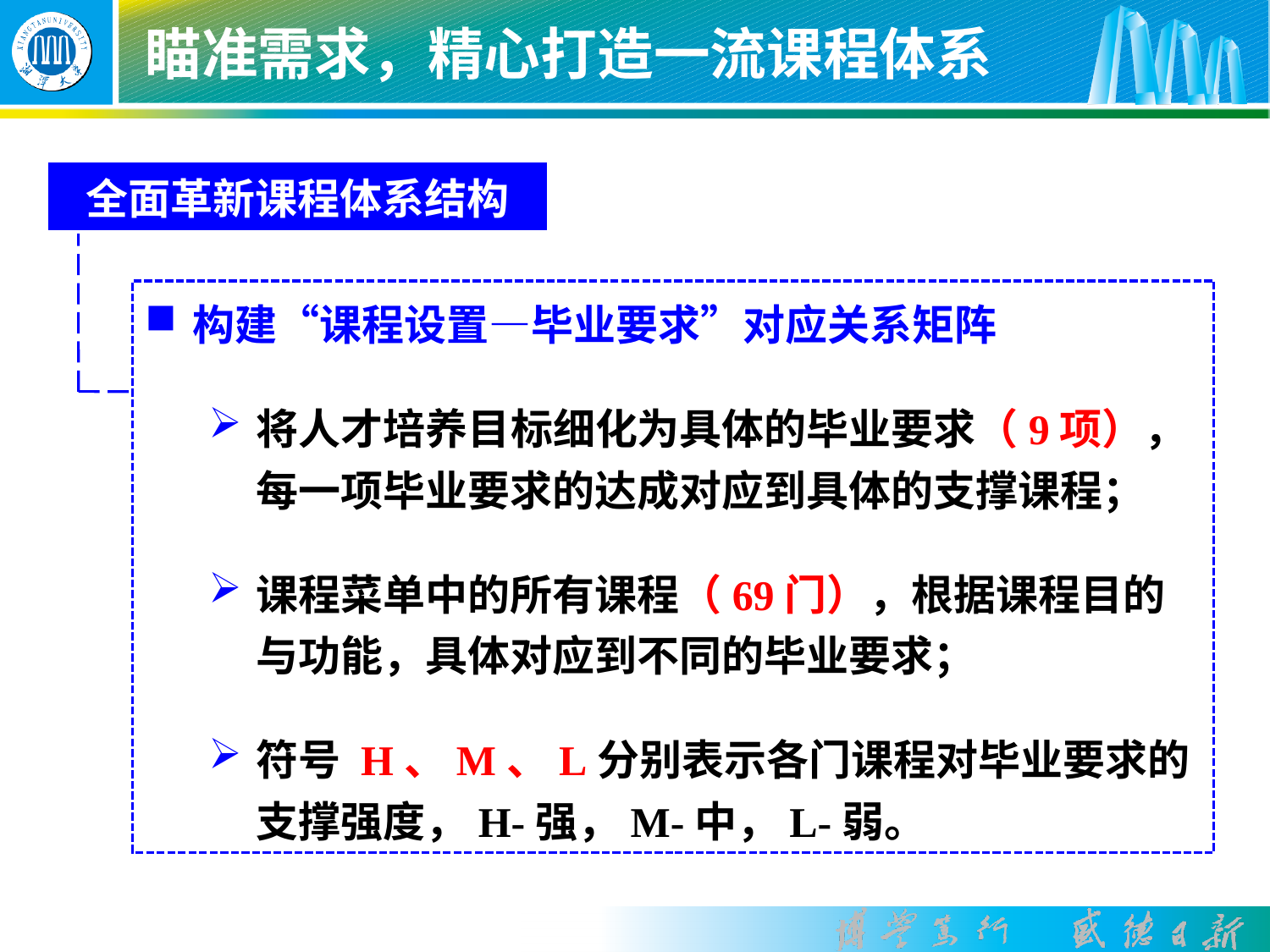

瞄准需求，精心打造一流课程体系

全面革新课程体系结构
构建“课程设置—毕业要求”对应关系矩阵
将人才培养目标细化为具体的毕业要求（9项），每一项毕业要求的达成对应到具体的支撑课程；
课程菜单中的所有课程（69门），根据课程目的与功能，具体对应到不同的毕业要求；
符号 H、M、L分别表示各门课程对毕业要求的支撑强度，H-强，M-中，L-弱。